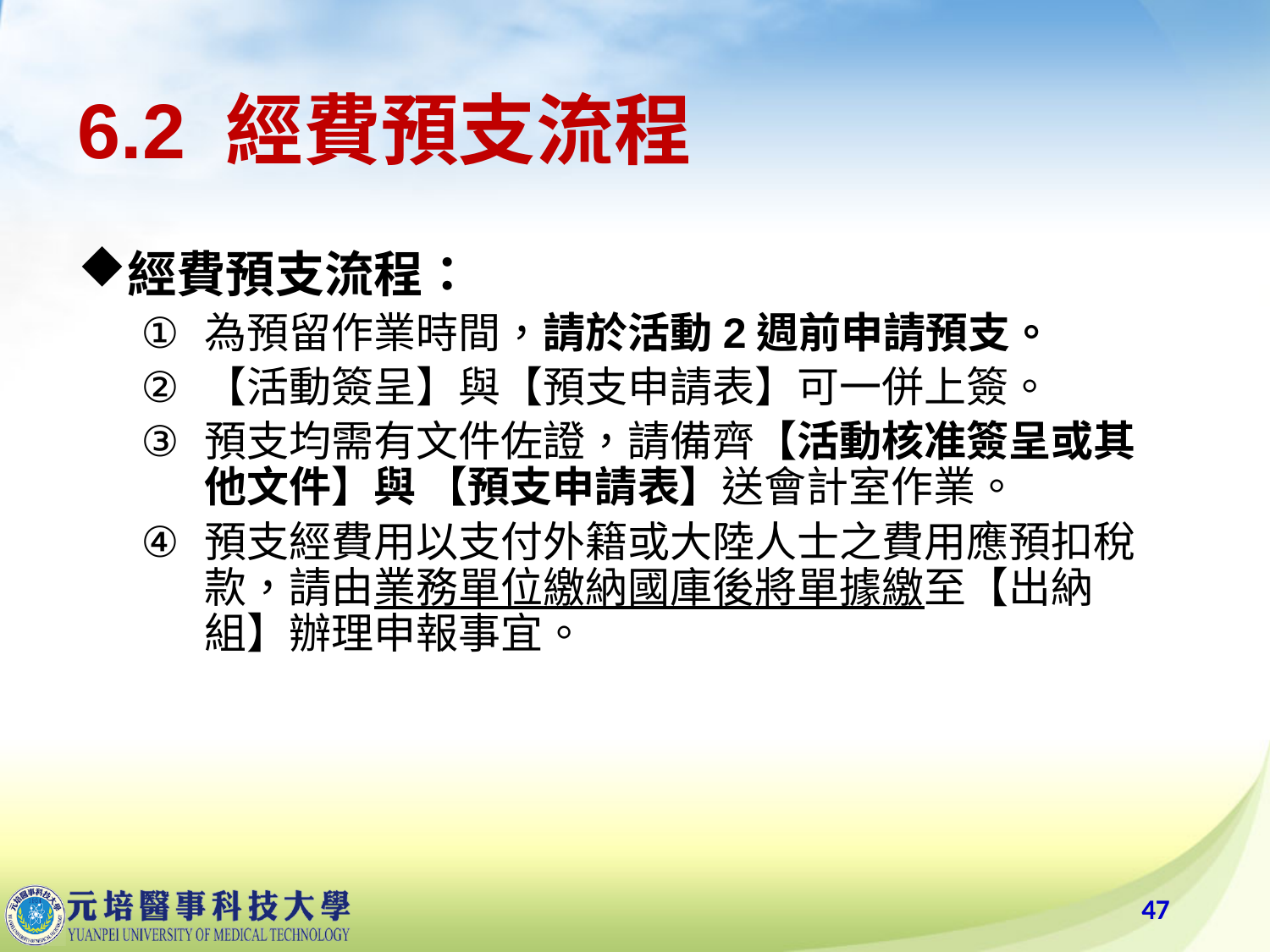

# 6.2 經費預支流程
經費預支流程：
為預留作業時間，請於活動2週前申請預支。
【活動簽呈】與【預支申請表】可一併上簽。
預支均需有文件佐證，請備齊【活動核准簽呈或其他文件】與 【預支申請表】送會計室作業。
預支經費用以支付外籍或大陸人士之費用應預扣稅款，請由業務單位繳納國庫後將單據繳至【出納組】辦理申報事宜。

47